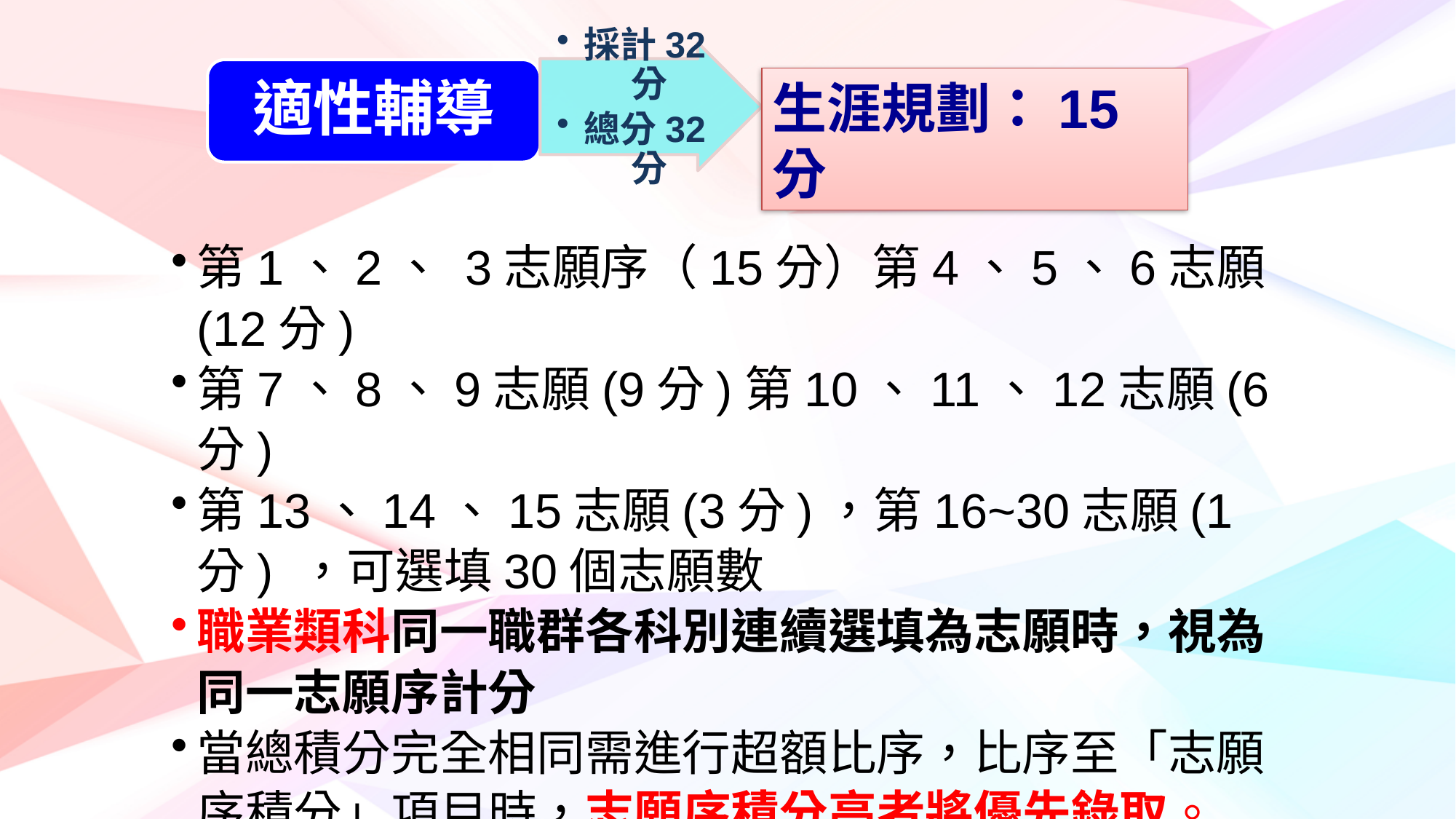

採計32分
總分32分

適性輔導
生涯規劃：15分
第1、2、 3志願序（15分）第4、5、6志願(12分)
第7、8、9志願(9分)第10、11、12志願(6分)
第13、14、15志願(3分)，第16~30志願(1分) ，可選填30個志願數
職業類科同一職群各科別連續選填為志願時，視為同一志願序計分
當總積分完全相同需進行超額比序，比序至「志願序積分」項目時，志願序積分高者將優先錄取。